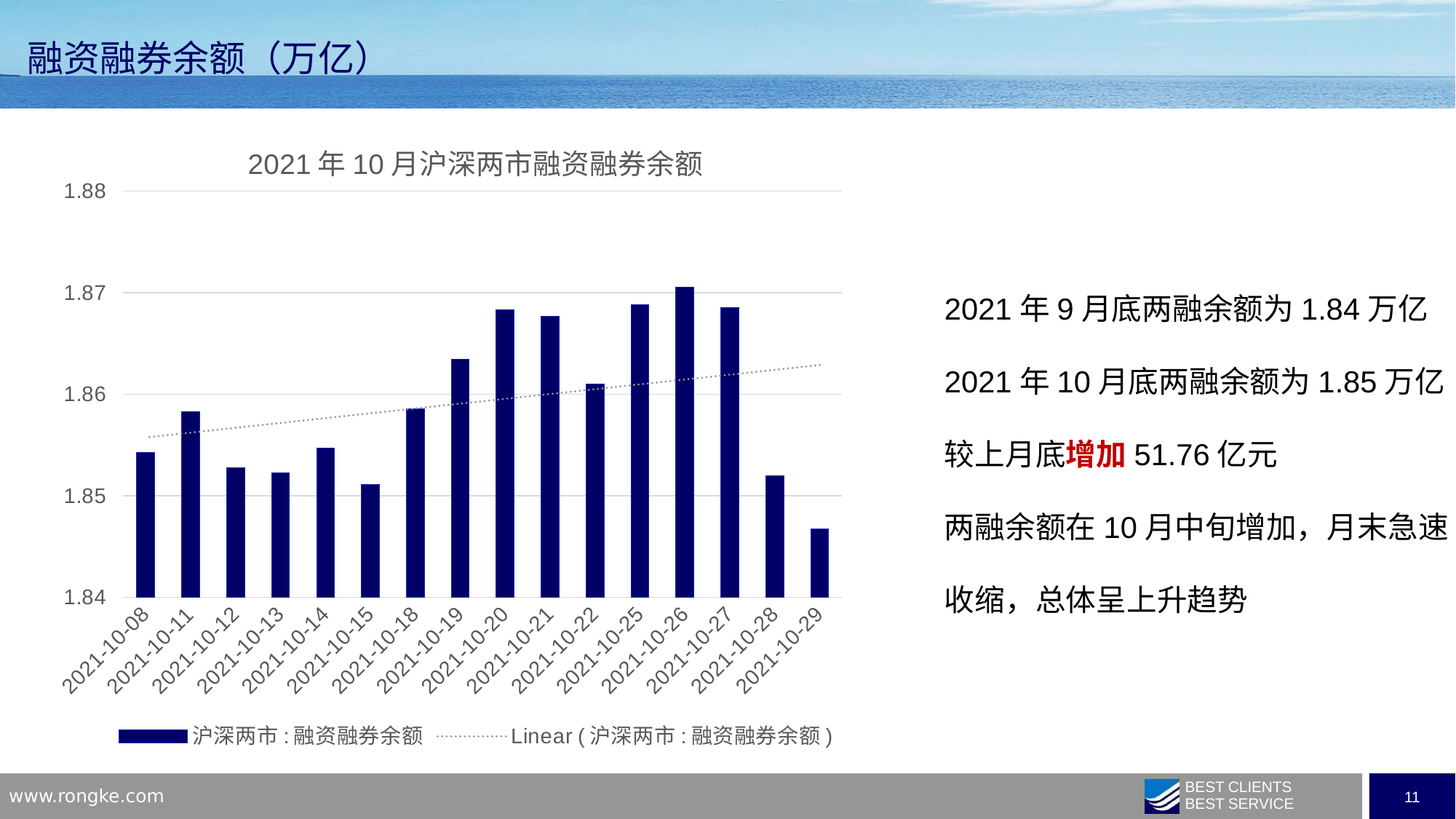

融资融券余额（万亿）

### Chart: 2021年10月沪深两市融资融券余额

| Category | 沪深两市:融资融券余额 |
|---|---|
| 2021-10-29 | 1.846701 |
| 2021-10-28 | 1.851963 |
| 2021-10-27 | 1.8685450000000001 |
| 2021-10-26 | 1.870534 |
| 2021-10-25 | 1.868783 |
| 2021-10-22 | 1.8609759999999997 |
| 2021-10-21 | 1.8676490000000001 |
| 2021-10-20 | 1.868339 |
| 2021-10-19 | 1.863427 |
| 2021-10-18 | 1.85855 |
| 2021-10-15 | 1.8510970000000002 |
| 2021-10-14 | 1.8547040000000001 |
| 2021-10-13 | 1.852237 |
| 2021-10-12 | 1.852771 |
| 2021-10-11 | 1.8582470000000002 |
| 2021-10-08 | 1.854227 |
2021年9月底两融余额为1.84万亿
2021年10月底两融余额为1.85万亿
较上月底增加51.76亿元
两融余额在10月中旬增加，月末急速收缩，总体呈上升趋势